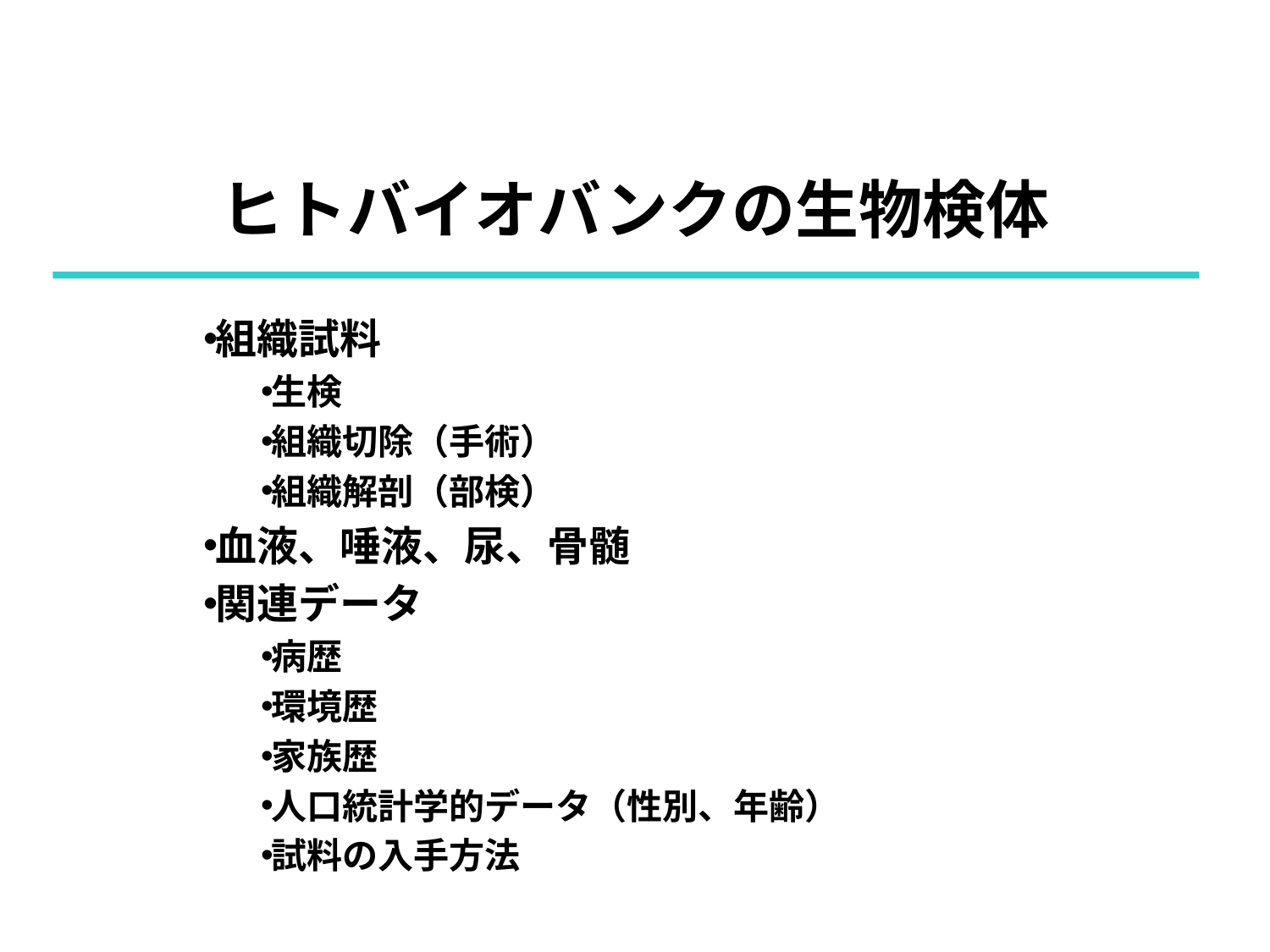

# ヒトバイオバンクの生物検体

組織試料
生検
組織切除（手術）
組織解剖（部検）
血液、唾液、尿、骨髄
関連データ
病歴
環境歴
家族歴
人口統計学的データ（性別、年齢）
試料の入手方法